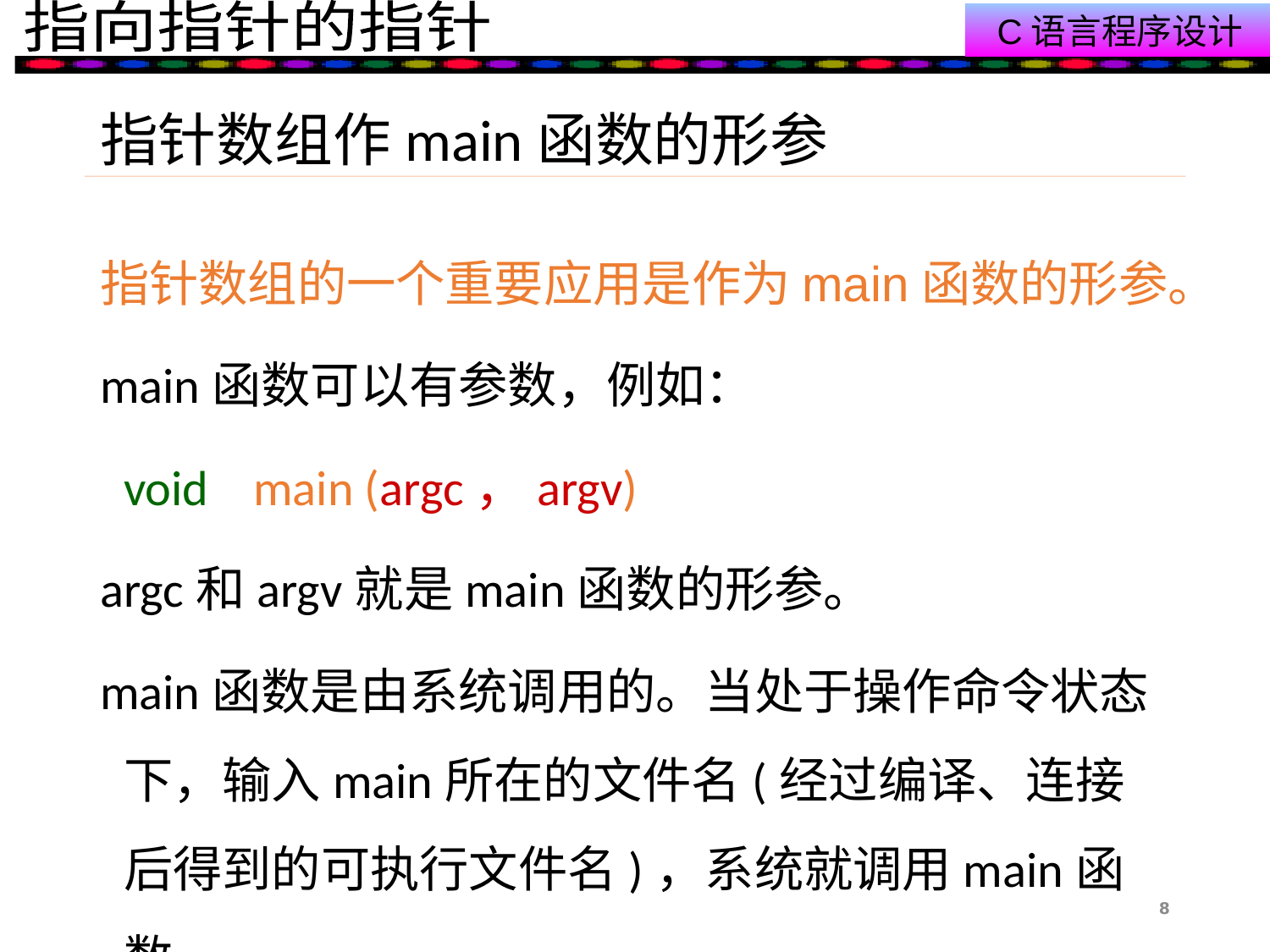

# 指针数组作main函数的形参
指针数组的一个重要应用是作为main函数的形参。
main函数可以有参数，例如：
	void    main (argc，argv)
argc和argv就是main函数的形参。
main函数是由系统调用的。当处于操作命令状态下，输入main所在的文件名(经过编译、连接后得到的可执行文件名)，系统就调用main函数。
8